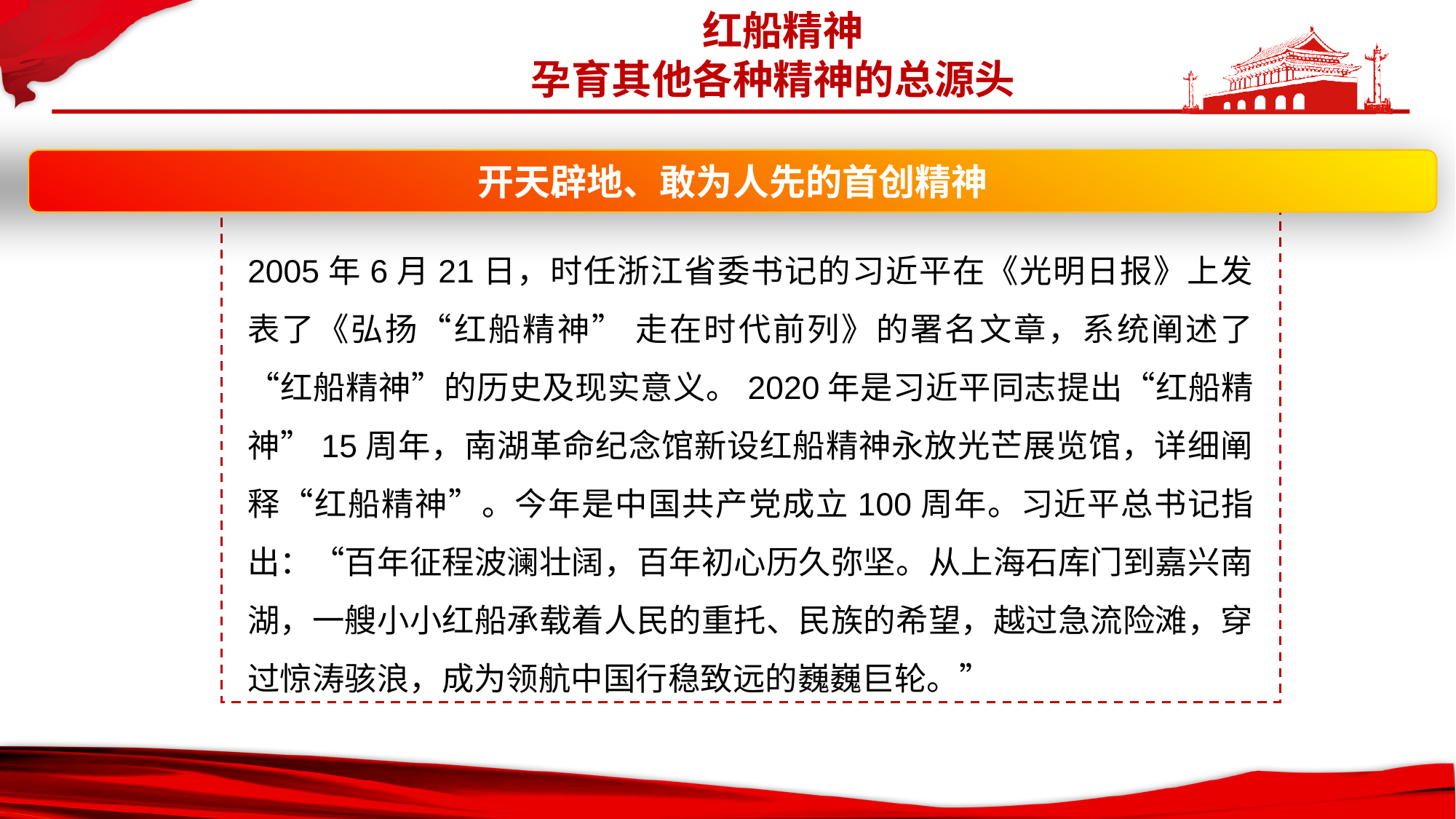

红船精神
孕育其他各种精神的总源头
开天辟地、敢为人先的首创精神

2005年6月21日，时任浙江省委书记的习近平在《光明日报》上发表了《弘扬“红船精神” 走在时代前列》的署名文章，系统阐述了“红船精神”的历史及现实意义。2020年是习近平同志提出“红船精神”15周年，南湖革命纪念馆新设红船精神永放光芒展览馆，详细阐释“红船精神”。今年是中国共产党成立100周年。习近平总书记指出：“百年征程波澜壮阔，百年初心历久弥坚。从上海石库门到嘉兴南湖，一艘小小红船承载着人民的重托、民族的希望，越过急流险滩，穿过惊涛骇浪，成为领航中国行稳致远的巍巍巨轮。”